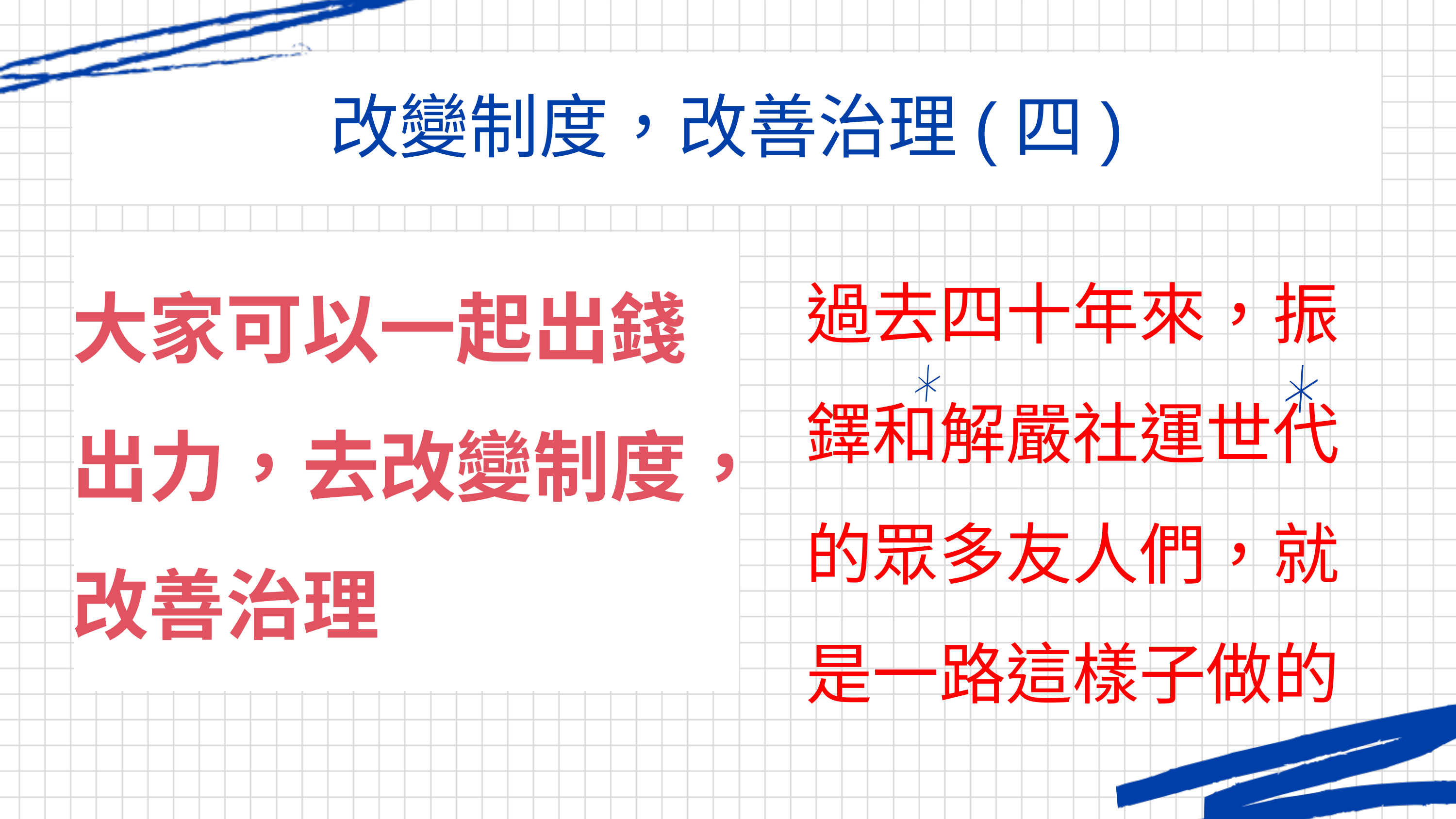

改變制度，改善治理(四)
過去四十年來，振鐸和解嚴社運世代的眾多友人們，就 是一路這樣子做的

大家可以一起出錢出力，去改變制度，改善治理